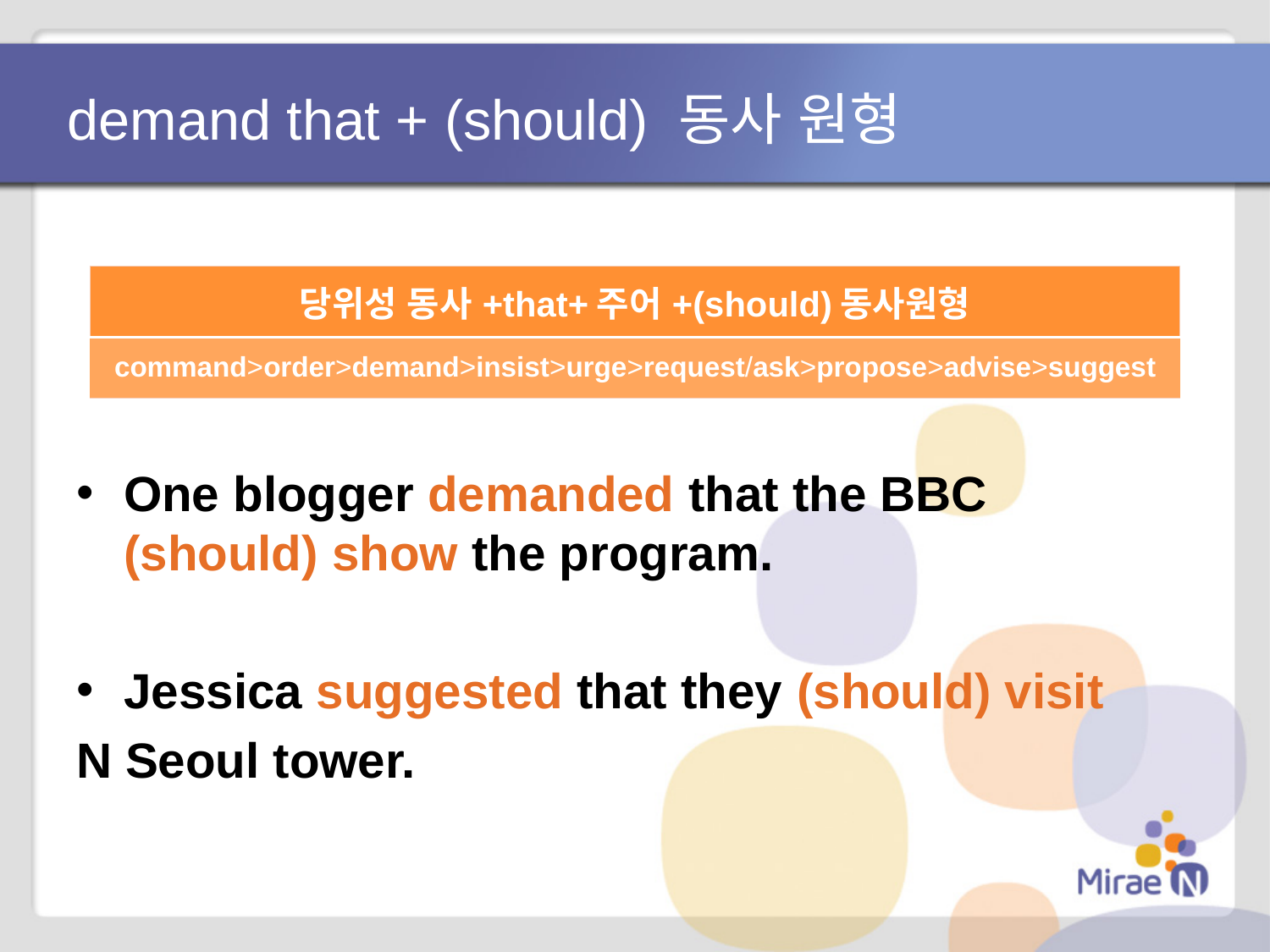

# demand that + (should) 동사 원형
| 당위성 동사+that+주어+(should)동사원형 |
| --- |
| command>order>demand>insist>urge>request/ask>propose>advise>suggest |
One blogger demanded that the BBC (should) show the program.

Jessica suggested that they (should) visit
N Seoul tower.